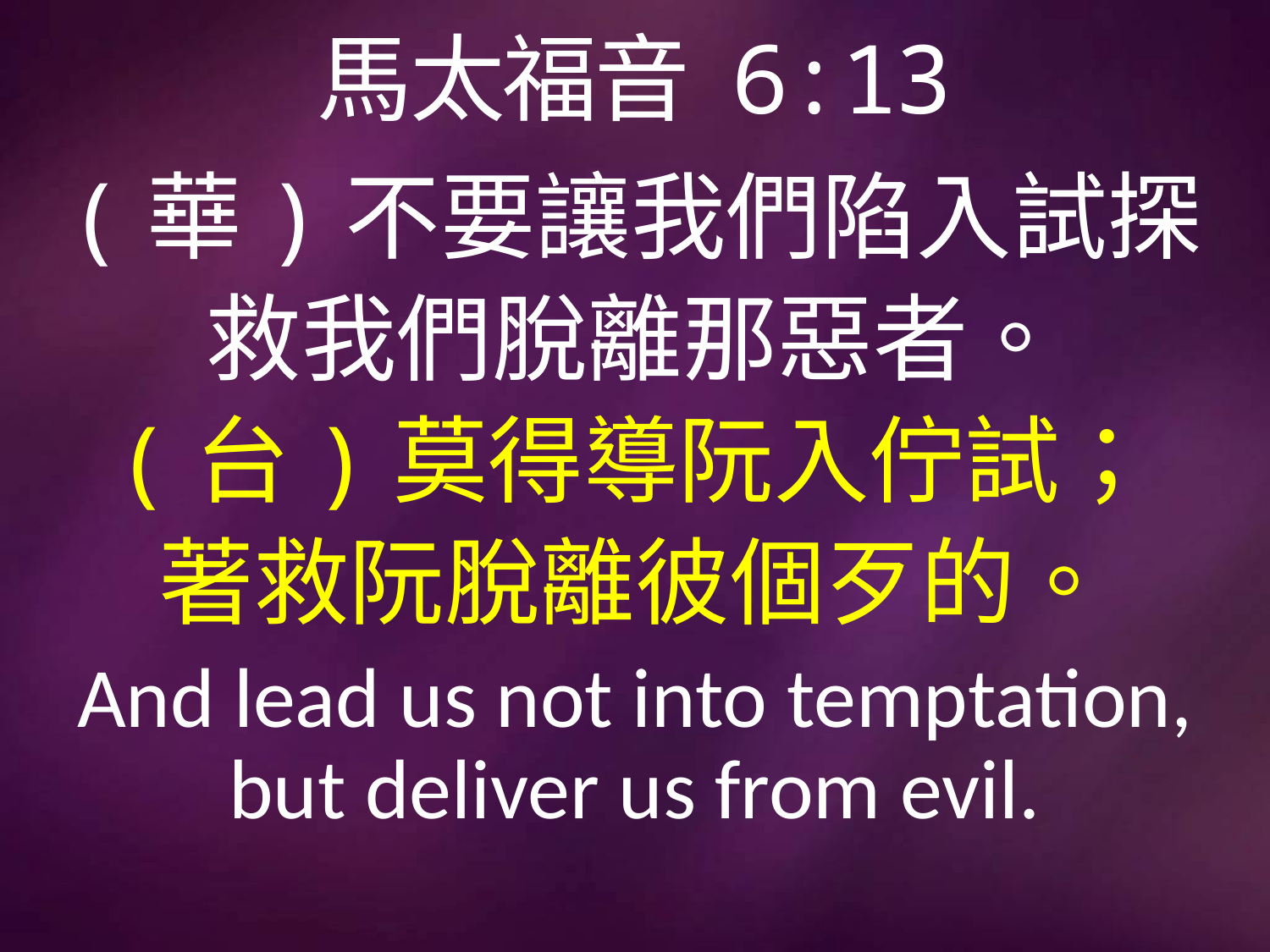

# 馬太福音 6:13
(華)不要讓我們陷入試探
救我們脫離那惡者。
(台)莫得導阮入佇試；
著救阮脫離彼個歹的。
And lead us not into temptation, but deliver us from evil.